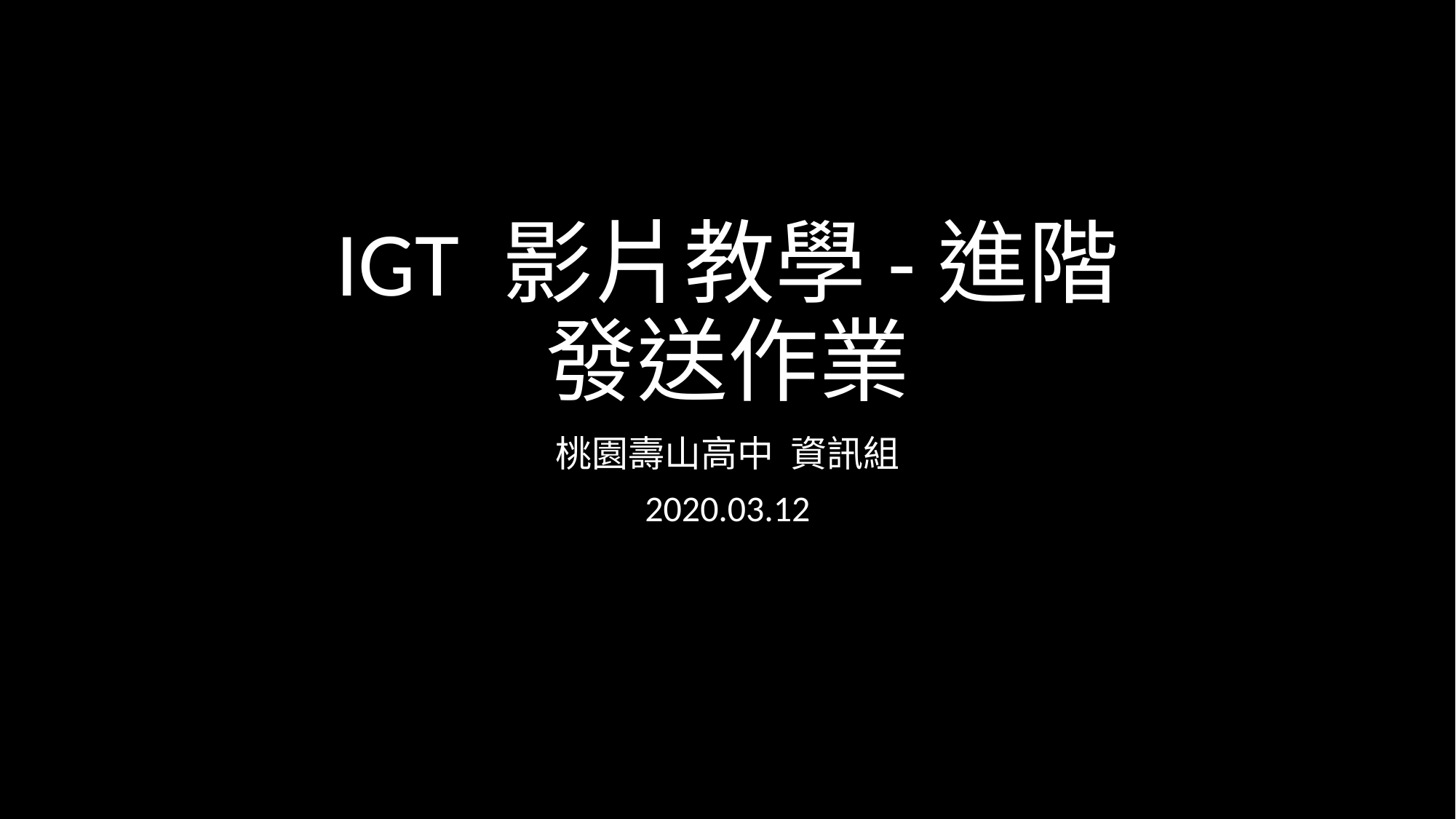

# IGT 影片教學-進階 發送作業
桃園壽山高中  資訊組
2020.03.12